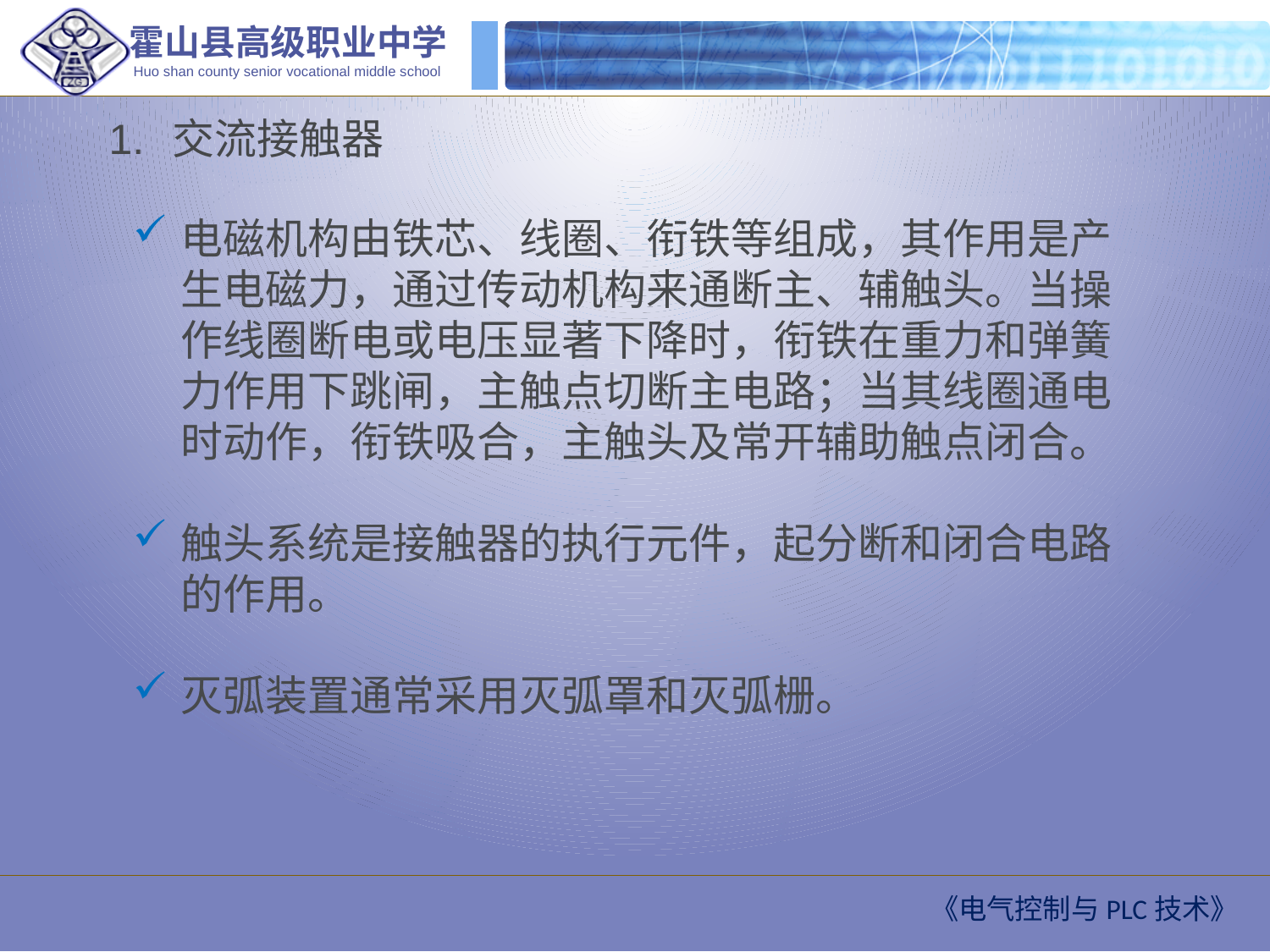

交流接触器
电磁机构由铁芯、线圈、衔铁等组成，其作用是产生电磁力，通过传动机构来通断主、辅触头。当操作线圈断电或电压显著下降时，衔铁在重力和弹簧力作用下跳闸，主触点切断主电路；当其线圈通电时动作，衔铁吸合，主触头及常开辅助触点闭合。

触头系统是接触器的执行元件，起分断和闭合电路的作用。

灭弧装置通常采用灭弧罩和灭弧栅。